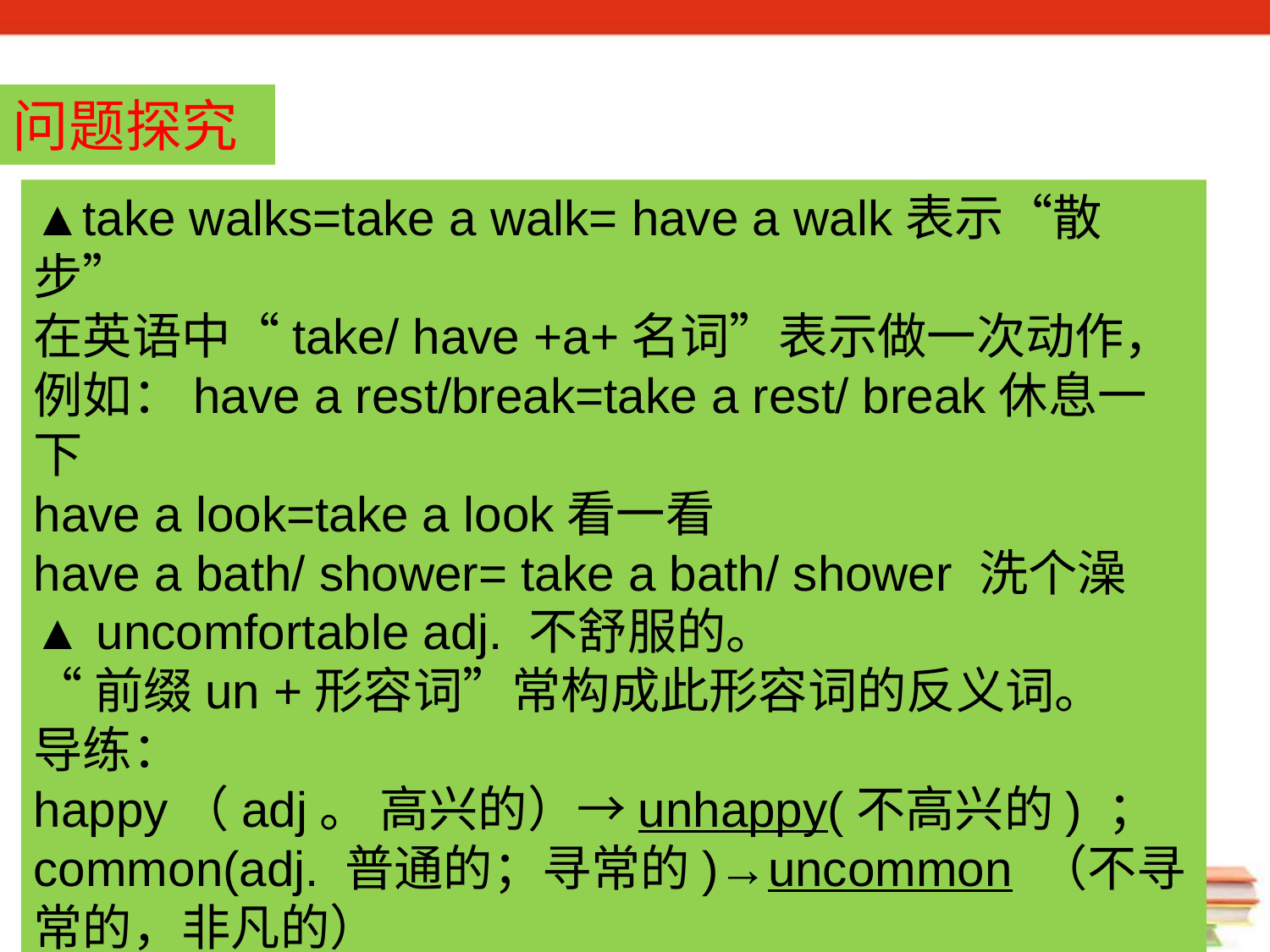

问题探究
▲take walks=take a walk= have a walk表示“散步”
在英语中“take/ have +a+名词”表示做一次动作，例如：have a rest/break=take a rest/ break休息一下
have a look=take a look看一看
have a bath/ shower= take a bath/ shower 洗个澡
▲ uncomfortable adj. 不舒服的。
“前缀un +形容词”常构成此形容词的反义词。
导练：
happy（adj。 高兴的）→unhappy(不高兴的) ；common(adj. 普通的；寻常的)→uncommon （不寻常的，非凡的）